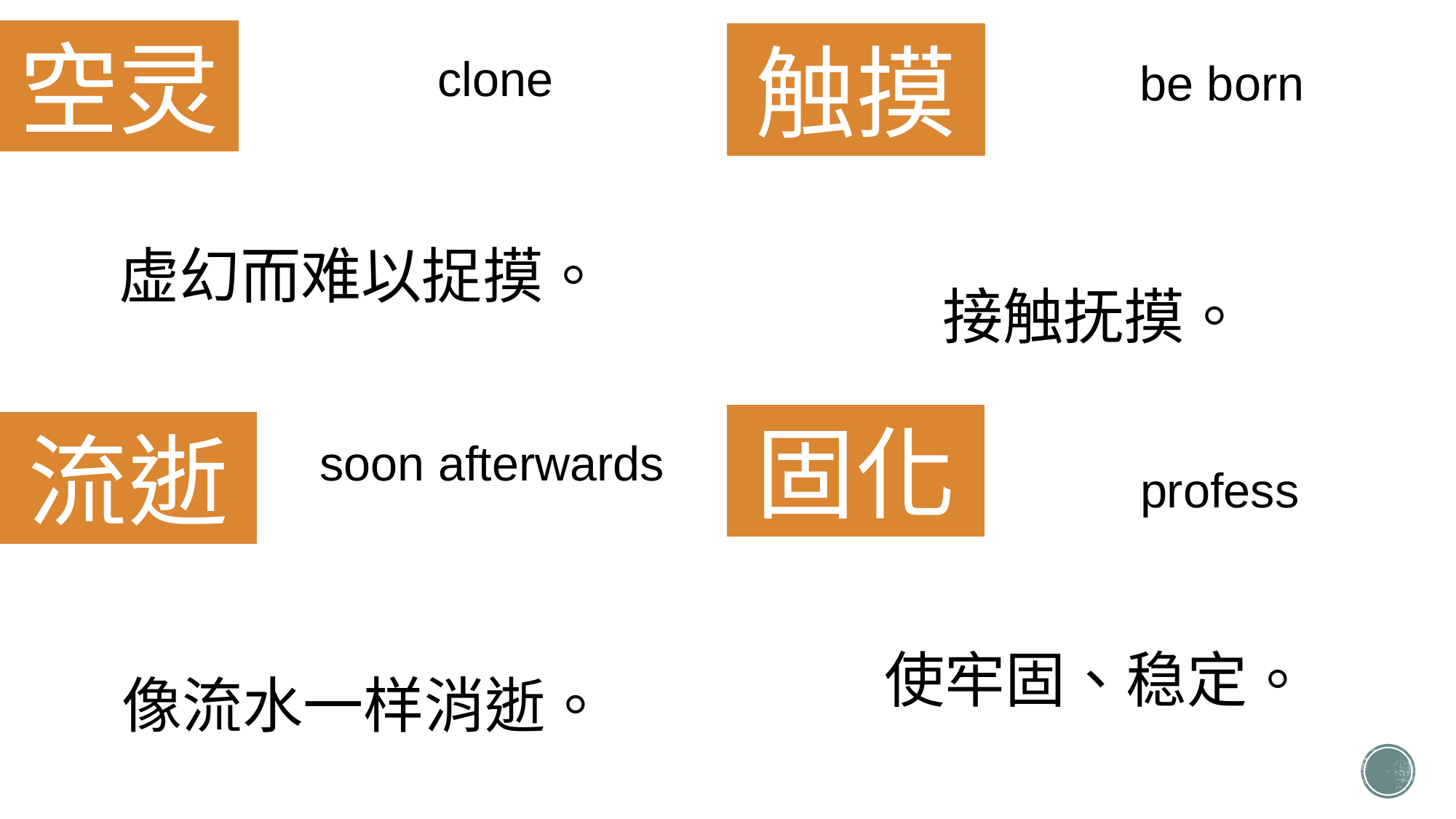

空灵
触摸
clone
be born
虚幻而难以捉摸。
接触抚摸。
固化
流逝
soon afterwards
profess
使牢固、稳定。
像流水一样消逝。